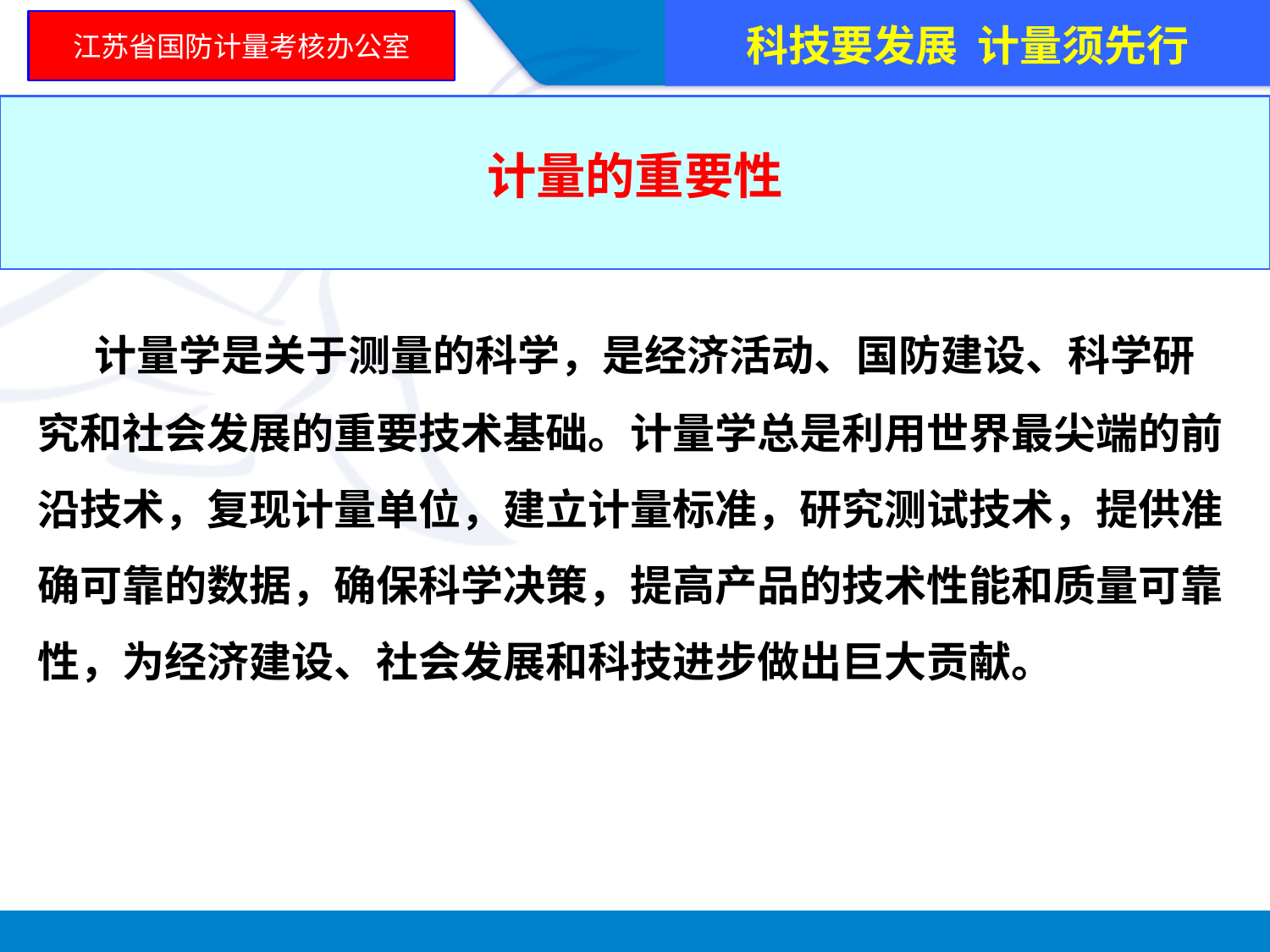

科技要发展  计量须先行
江苏省国防计量考核办公室
计量的重要性
    计量学是关于测量的科学，是经济活动、国防建设、科学研究和社会发展的重要技术基础。计量学总是利用世界最尖端的前沿技术，复现计量单位，建立计量标准，研究测试技术，提供准确可靠的数据，确保科学决策，提高产品的技术性能和质量可靠性，为经济建设、社会发展和科技进步做出巨大贡献。